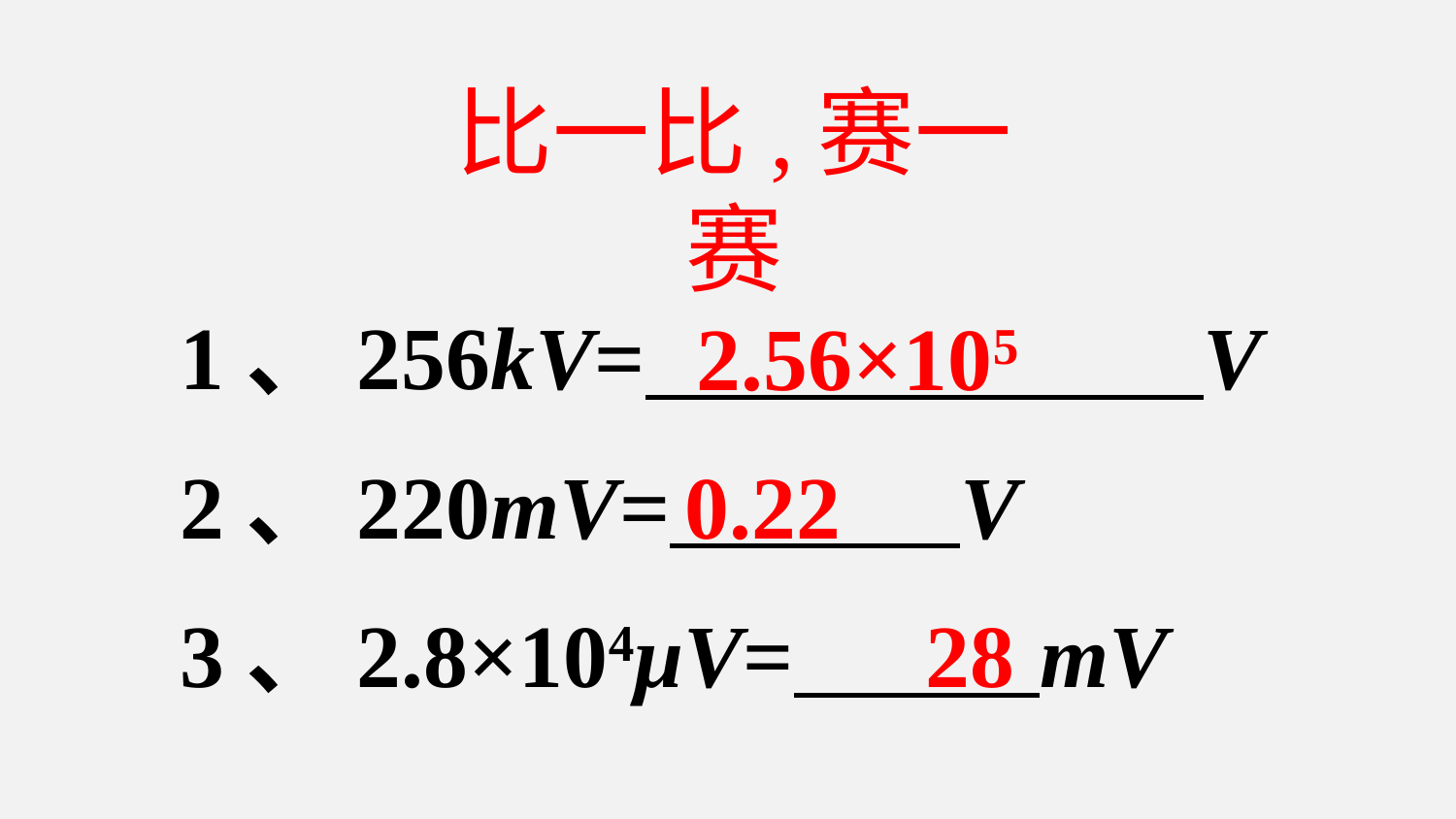

比一比,赛一赛
1、256kV=                         V
2.56×105
2、220mV=             V
0.22
3、2.8×104μV=           mV
28